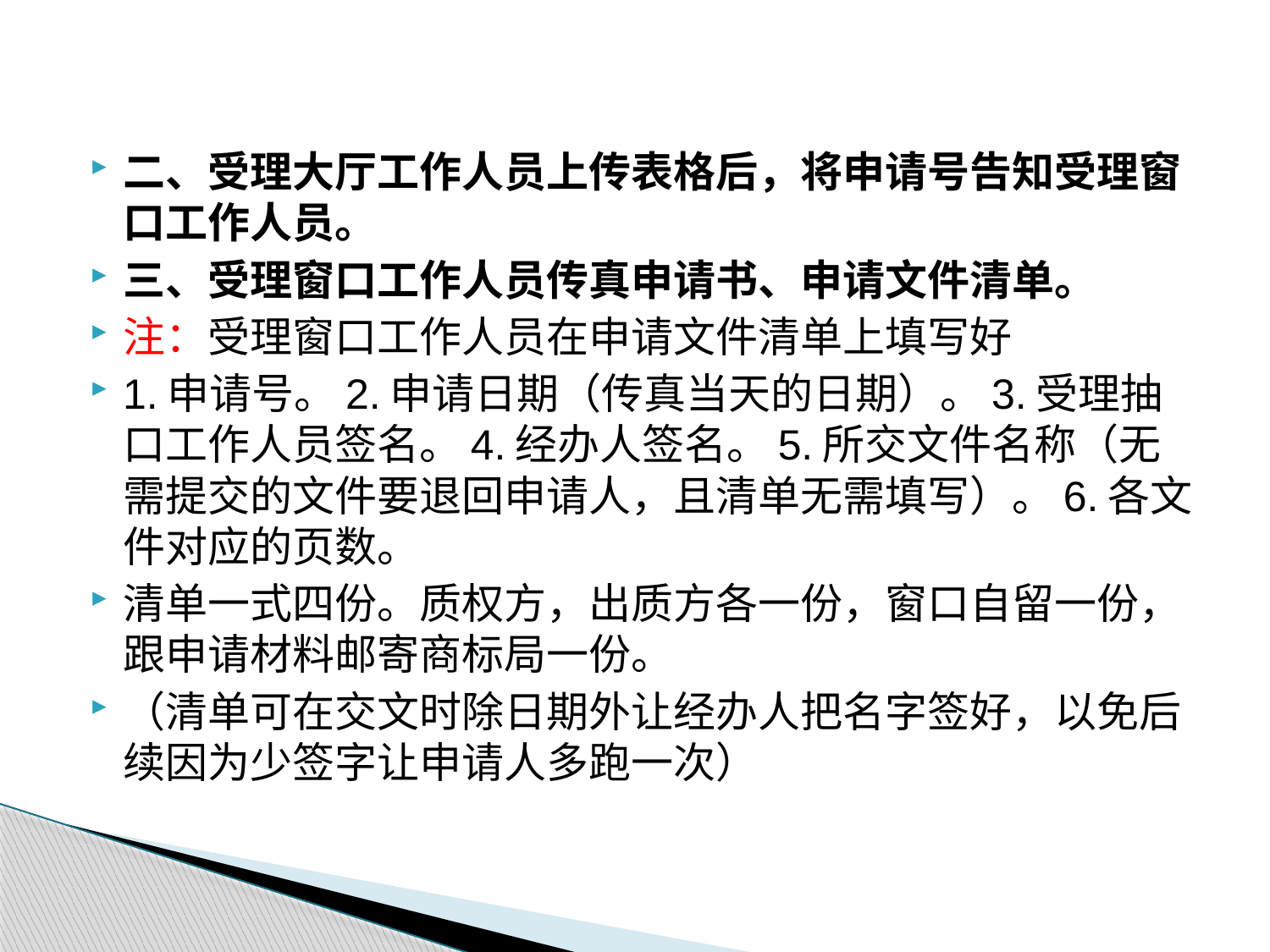

二、受理大厅工作人员上传表格后，将申请号告知受理窗口工作人员。
三、受理窗口工作人员传真申请书、申请文件清单。
注：受理窗口工作人员在申请文件清单上填写好
1.申请号。2.申请日期（传真当天的日期）。3.受理抽口工作人员签名。4.经办人签名。5.所交文件名称（无需提交的文件要退回申请人，且清单无需填写）。6.各文件对应的页数。
清单一式四份。质权方，出质方各一份，窗口自留一份，跟申请材料邮寄商标局一份。
（清单可在交文时除日期外让经办人把名字签好，以免后续因为少签字让申请人多跑一次）